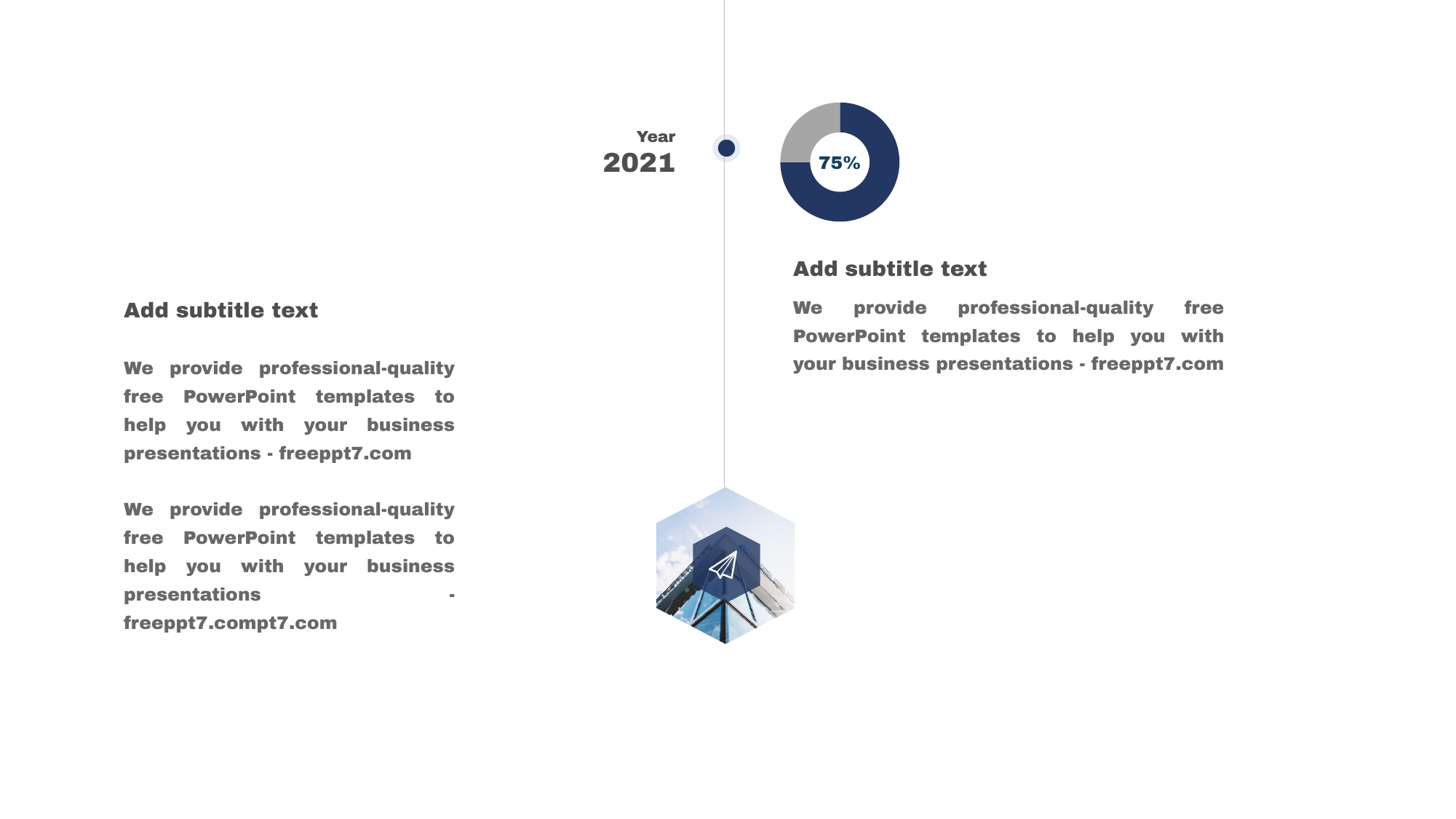

### Chart

| Category | 百分比 |
|---|---|
|  | 75.0 |
|  | 25.0 |
75%
Year
2021

Add subtitle text
Add subtitle text
We provide professional-quality free PowerPoint templates to help you with your business presentations - freeppt7.com
We provide professional-quality free PowerPoint templates to help you with your business presentations - freeppt7.com

We provide professional-quality free PowerPoint templates to help you with your business presentations - freeppt7.compt7.com